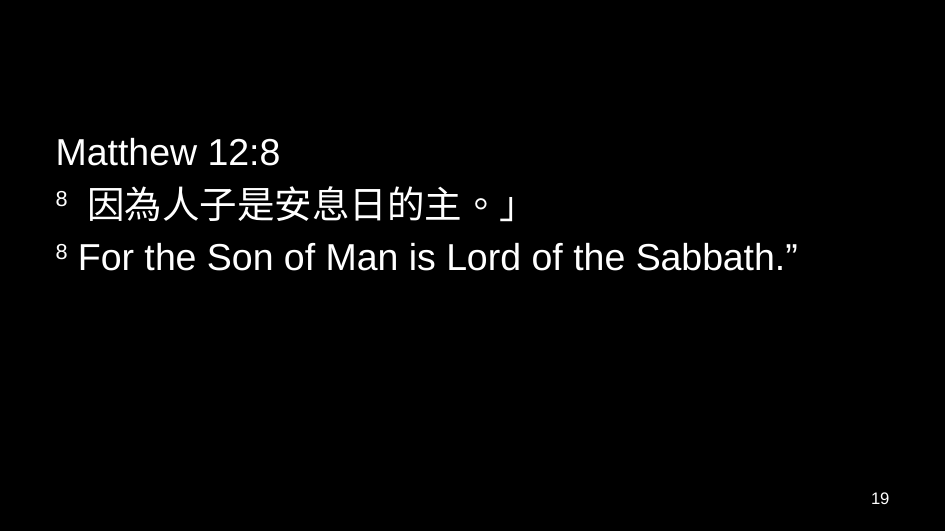

#
Matthew 12:8
8 因為人子是安息日的主。」
8 For the Son of Man is Lord of the Sabbath.”

19